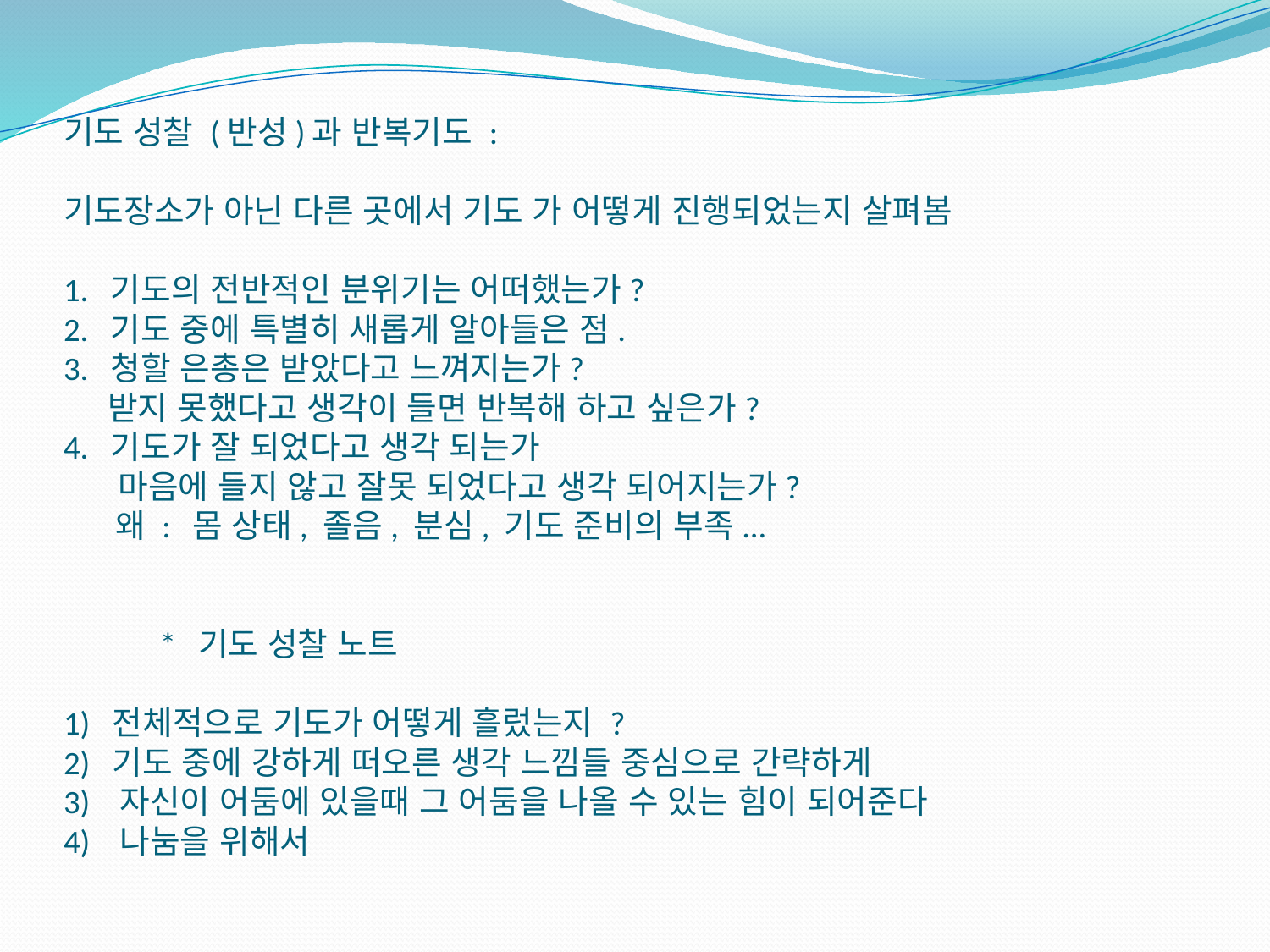

# 기도 성찰 (반성)과 반복기도 :   기도장소가 아닌 다른 곳에서 기도 가 어떻게 진행되었는지 살펴봄   1.  기도의 전반적인 분위기는 어떠했는가? 2.  기도 중에 특별히 새롭게 알아들은 점. 3.  청할 은총은 받았다고 느껴지는가? 받지 못했다고 생각이 들면 반복해 하고 싶은가? 4.  기도가 잘 되었다고 생각 되는가 마음에 들지 않고 잘못 되었다고 생각 되어지는가? 왜 :  몸 상태, 졸음, 분심, 기도 준비의 부족...     *  기도 성찰 노트   1)  전체적으로 기도가 어떻게 흘렀는지 ? 2)  기도 중에 강하게 떠오른 생각 느낌들 중심으로 간략하게 3)   자신이 어둠에 있을때 그 어둠을 나올 수 있는 힘이 되어준다 4)   나눔을 위해서